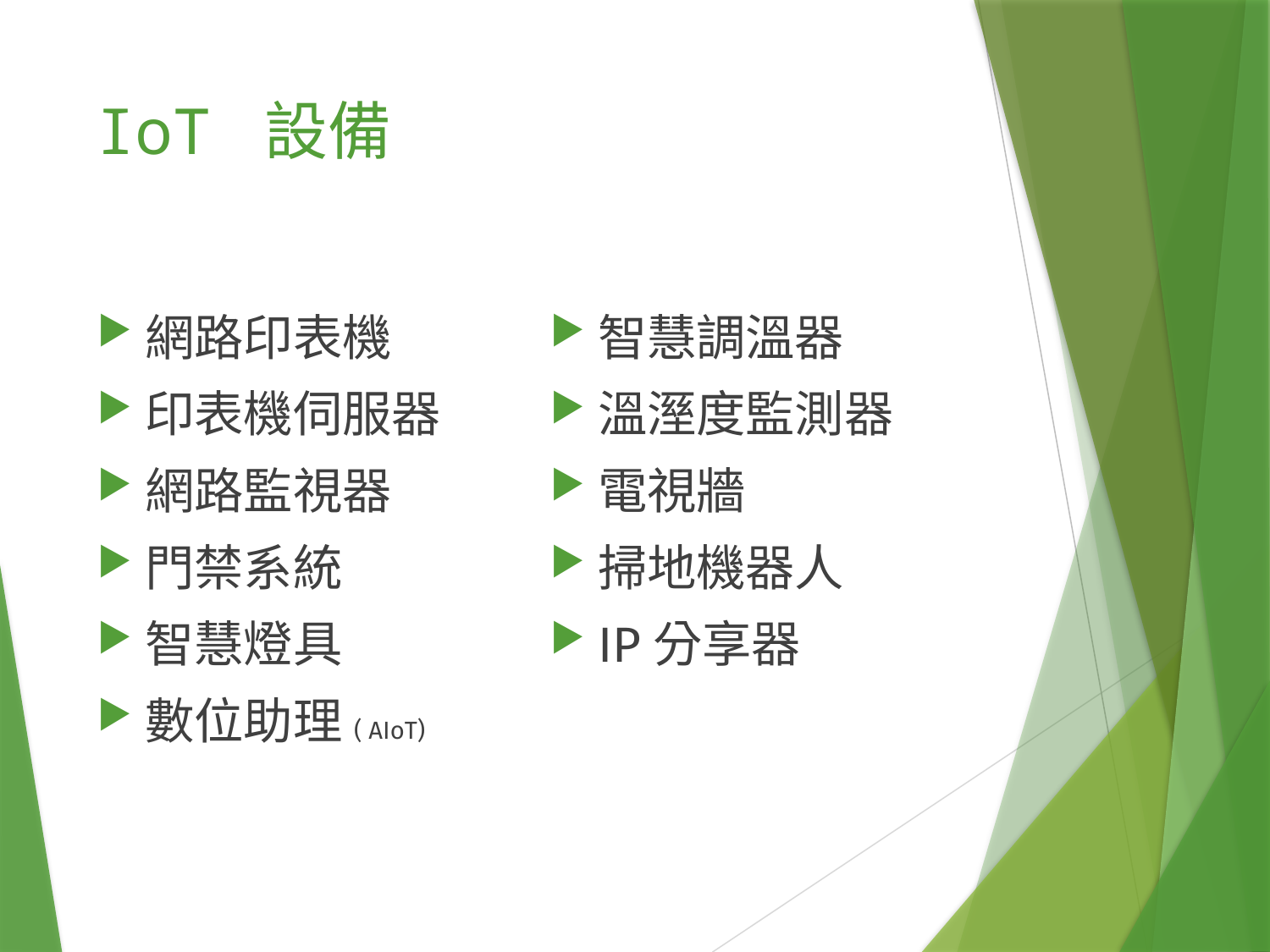

# IoT 設備
網路印表機
印表機伺服器
網路監視器
門禁系統
智慧燈具
數位助理( AIoT)
智慧調溫器
溫溼度監測器
電視牆
掃地機器人
IP分享器